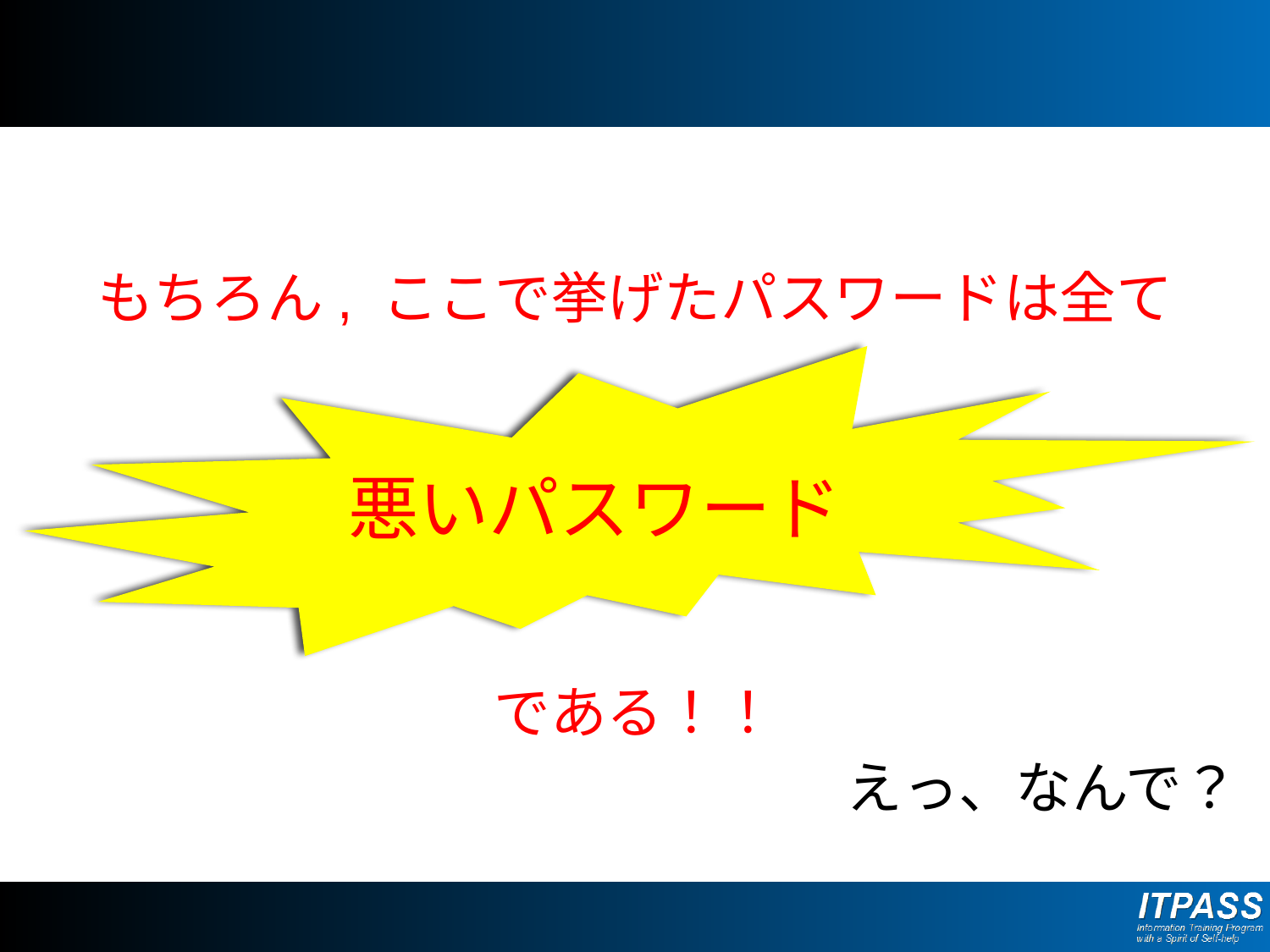

もちろん, ここで挙げたパスワードは全て

である！！

悪いパスワード
えっ、なんで？